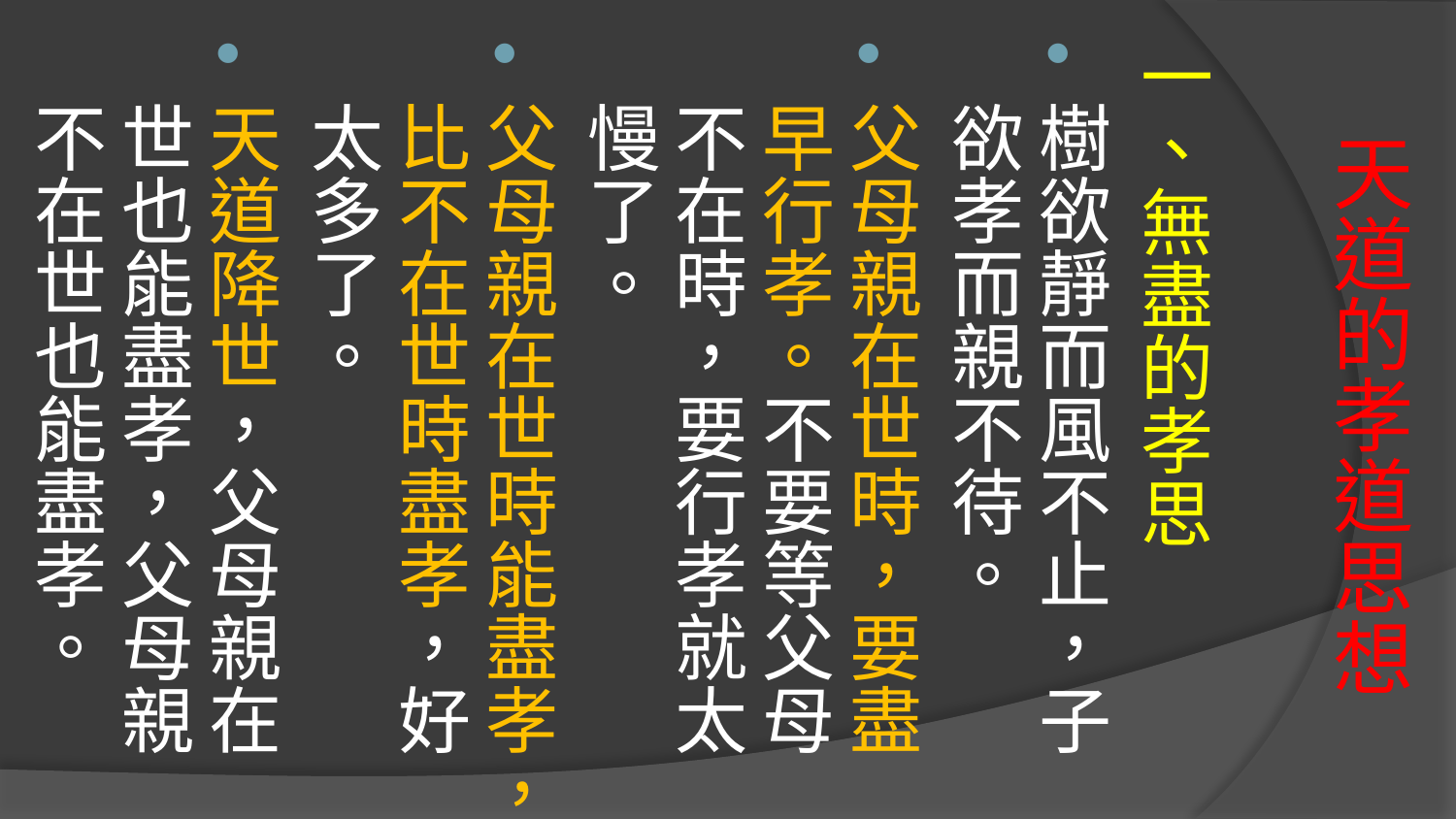

一、無盡的孝思
樹欲靜而風不止，子欲孝而親不待。
父母親在世時，要盡早行孝。不要等父母不在時，要行孝就太慢了。
父母親在世時能盡孝，比不在世時盡孝，好太多了。
天道降世，父母親在世也能盡孝，父母親不在世也能盡孝。
# 天道的孝道思想